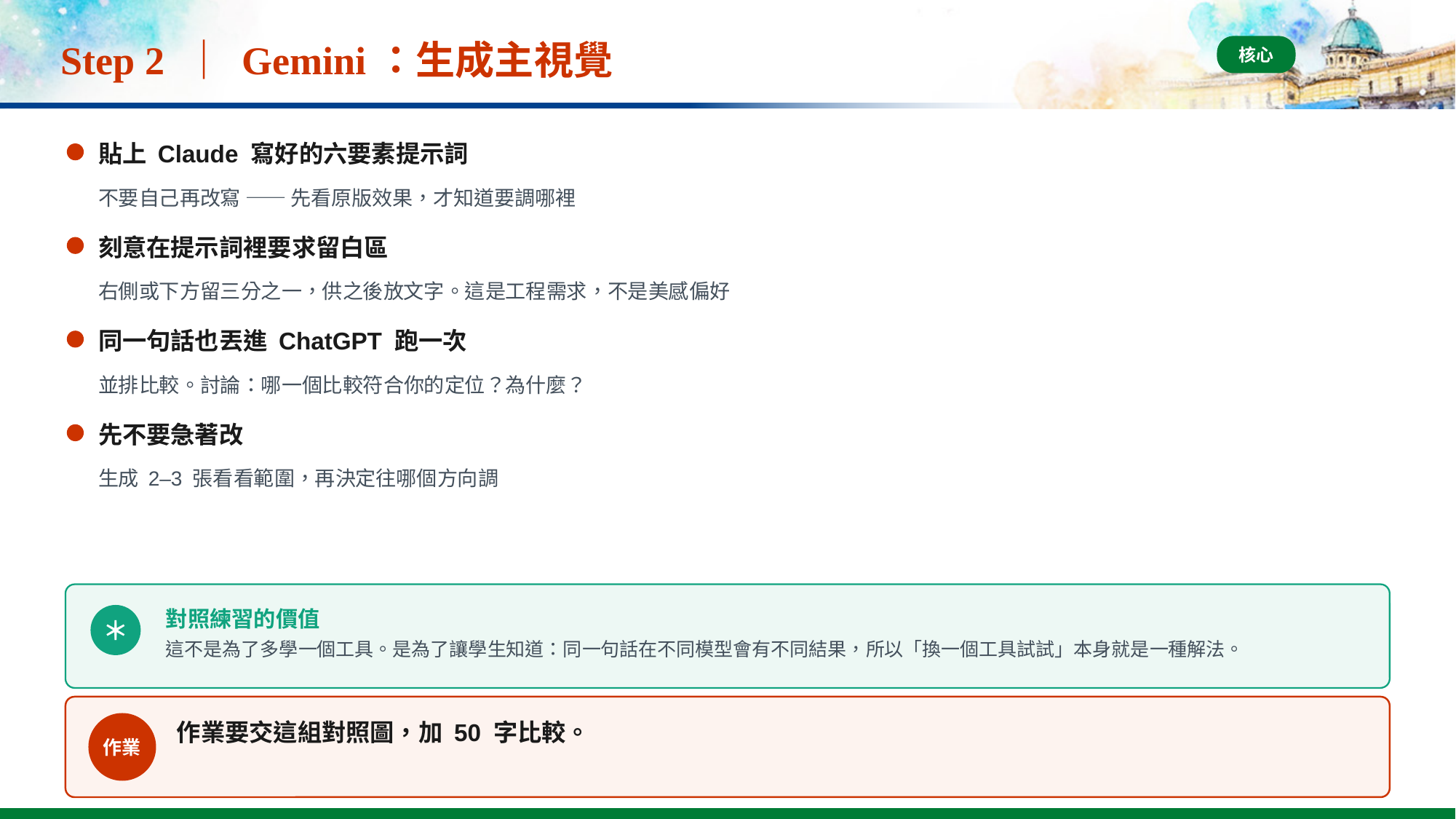

# Step 2 ｜ Gemini：生成主視覺
核心
貼上 Claude 寫好的六要素提示詞

不要自己再改寫 —— 先看原版效果，才知道要調哪裡
刻意在提示詞裡要求留白區

右側或下方留三分之一，供之後放文字。這是工程需求，不是美感偏好
同一句話也丟進 ChatGPT 跑一次

並排比較。討論：哪一個比較符合你的定位？為什麼？
先不要急著改

生成 2–3 張看看範圍，再決定往哪個方向調

對照練習的價值
＊
這不是為了多學一個工具。是為了讓學生知道：同一句話在不同模型會有不同結果，所以「換一個工具試試」本身就是一種解法。

作業要交這組對照圖，加 50 字比較。
作業